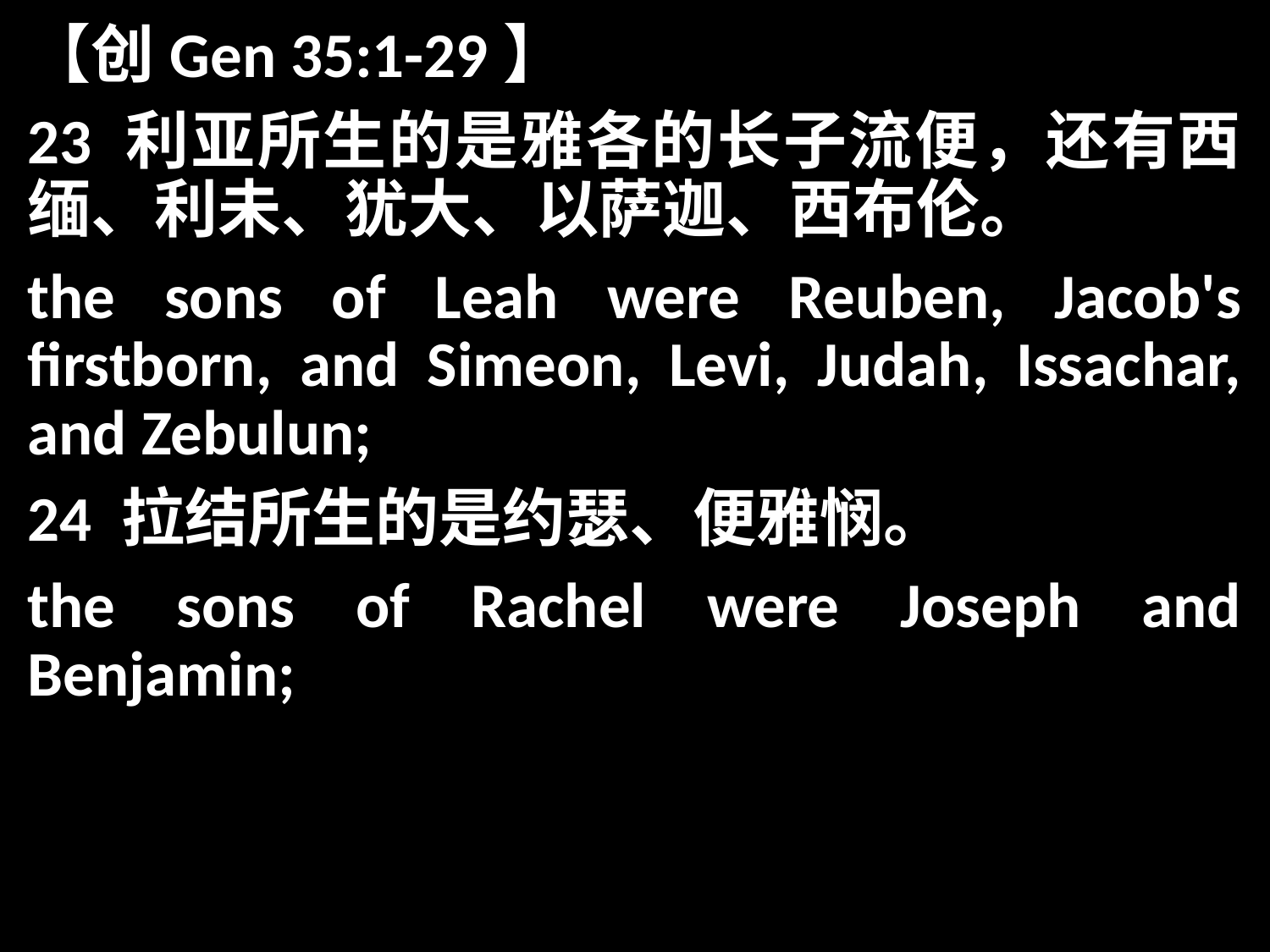

【创Gen 35:1-29】
23 利亚所生的是雅各的长子流便，还有西缅、利未、犹大、以萨迦、西布伦。
the sons of Leah were Reuben, Jacob's firstborn, and Simeon, Levi, Judah, Issachar, and Zebulun;
24 拉结所生的是约瑟、便雅悯。
the sons of Rachel were Joseph and Benjamin;